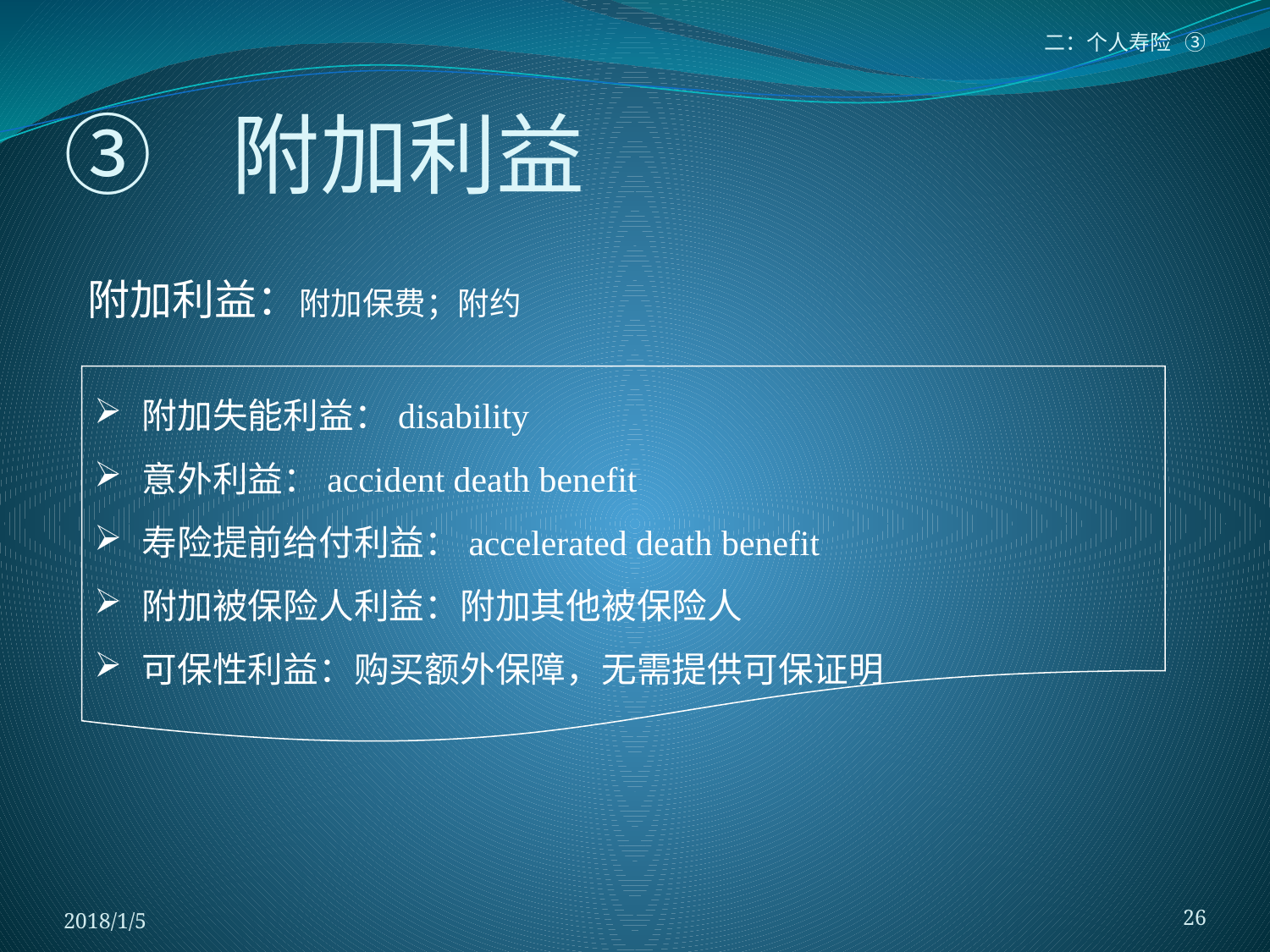

二：个人寿险   ③
# ③   附加利益
附加利益：附加保费；附约
附加失能利益：disability
意外利益：accident death benefit
寿险提前给付利益：accelerated death benefit
附加被保险人利益：附加其他被保险人
可保性利益：购买额外保障，无需提供可保证明

2018/1/5
26